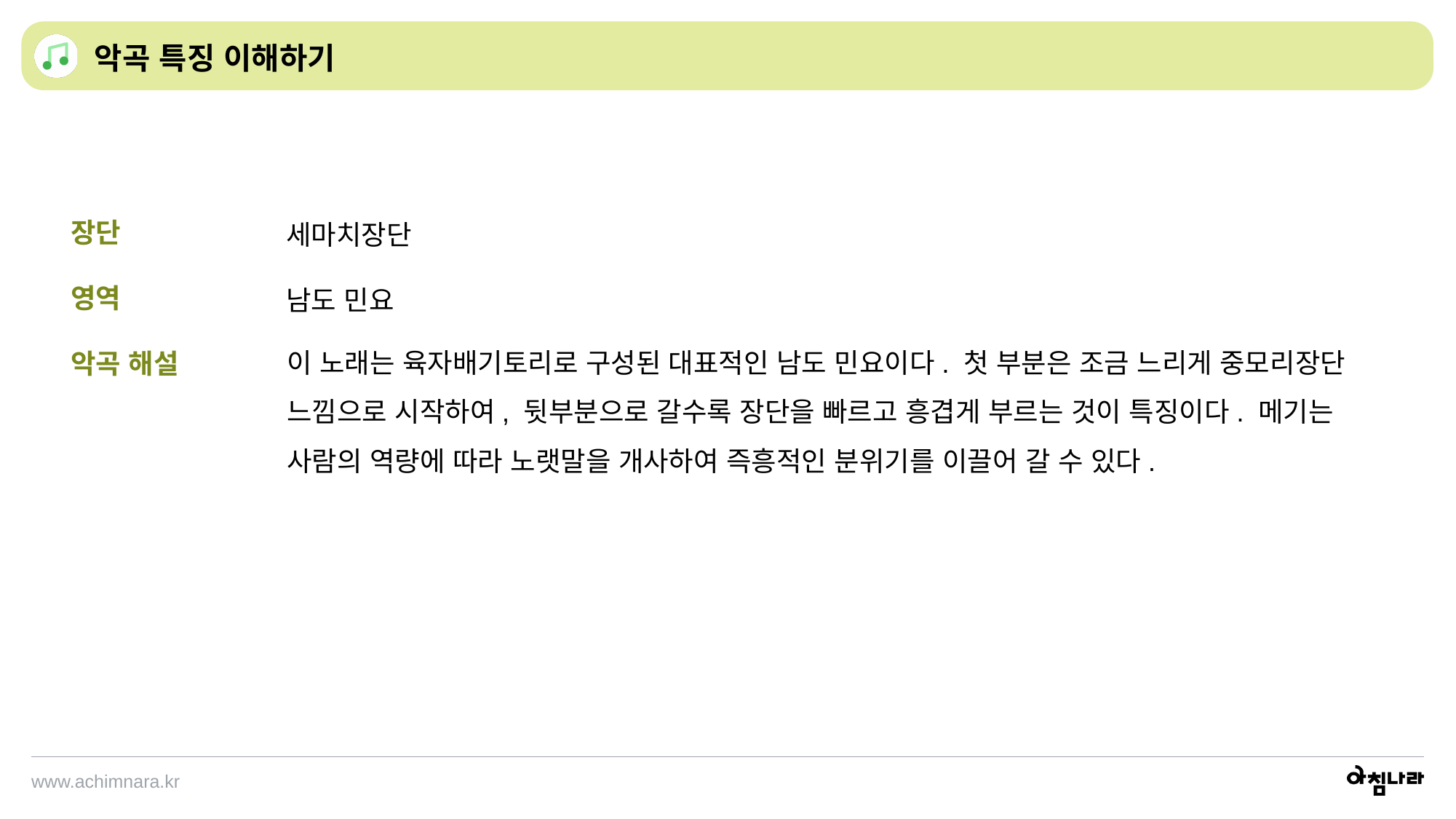

악곡 특징 이해하기
장단
영역
악곡 해설
세마치장단
남도 민요
이 노래는 육자배기토리로 구성된 대표적인 남도 민요이다. 첫 부분은 조금 느리게 중모리장단 느낌으로 시작하여, 뒷부분으로 갈수록 장단을 빠르고 흥겹게 부르는 것이 특징이다. 메기는 사람의 역량에 따라 노랫말을 개사하여 즉흥적인 분위기를 이끌어 갈 수 있다.